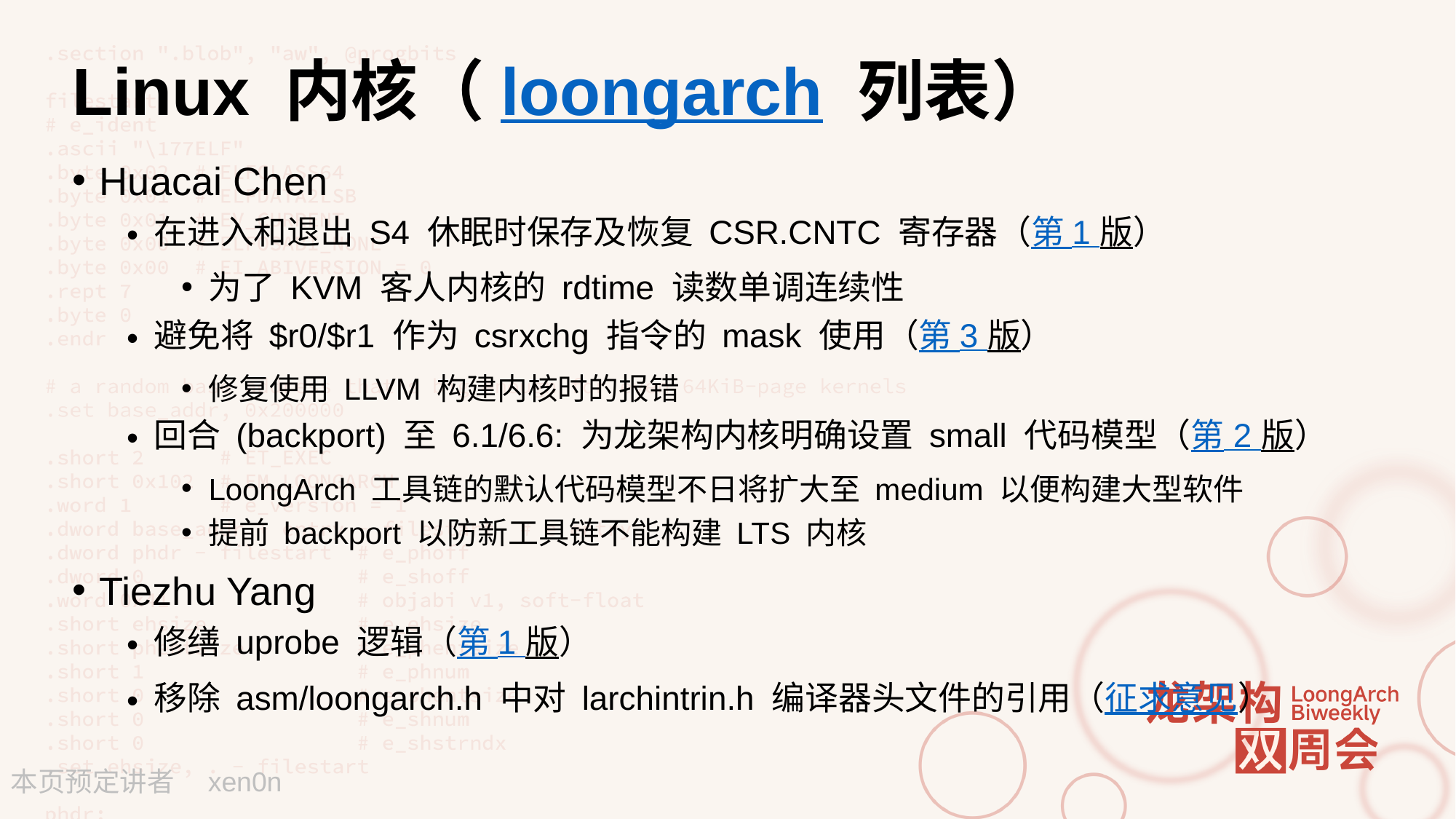

# Linux 内核（loongarch 列表）
Huacai Chen
在进入和退出 S4 休眠时保存及恢复 CSR.CNTC 寄存器（第 1 版）
为了 KVM 客人内核的 rdtime 读数单调连续性
避免将 $r0/$r1 作为 csrxchg 指令的 mask 使用（第 3 版）
修复使用 LLVM 构建内核时的报错
回合 (backport) 至 6.1/6.6: 为龙架构内核明确设置 small 代码模型（第 2 版）
LoongArch 工具链的默认代码模型不日将扩大至 medium 以便构建大型软件
提前 backport 以防新工具链不能构建 LTS 内核
Tiezhu Yang
修缮 uprobe 逻辑（第 1 版）
移除 asm/loongarch.h 中对 larchintrin.h 编译器头文件的引用（征求意见）
xen0n